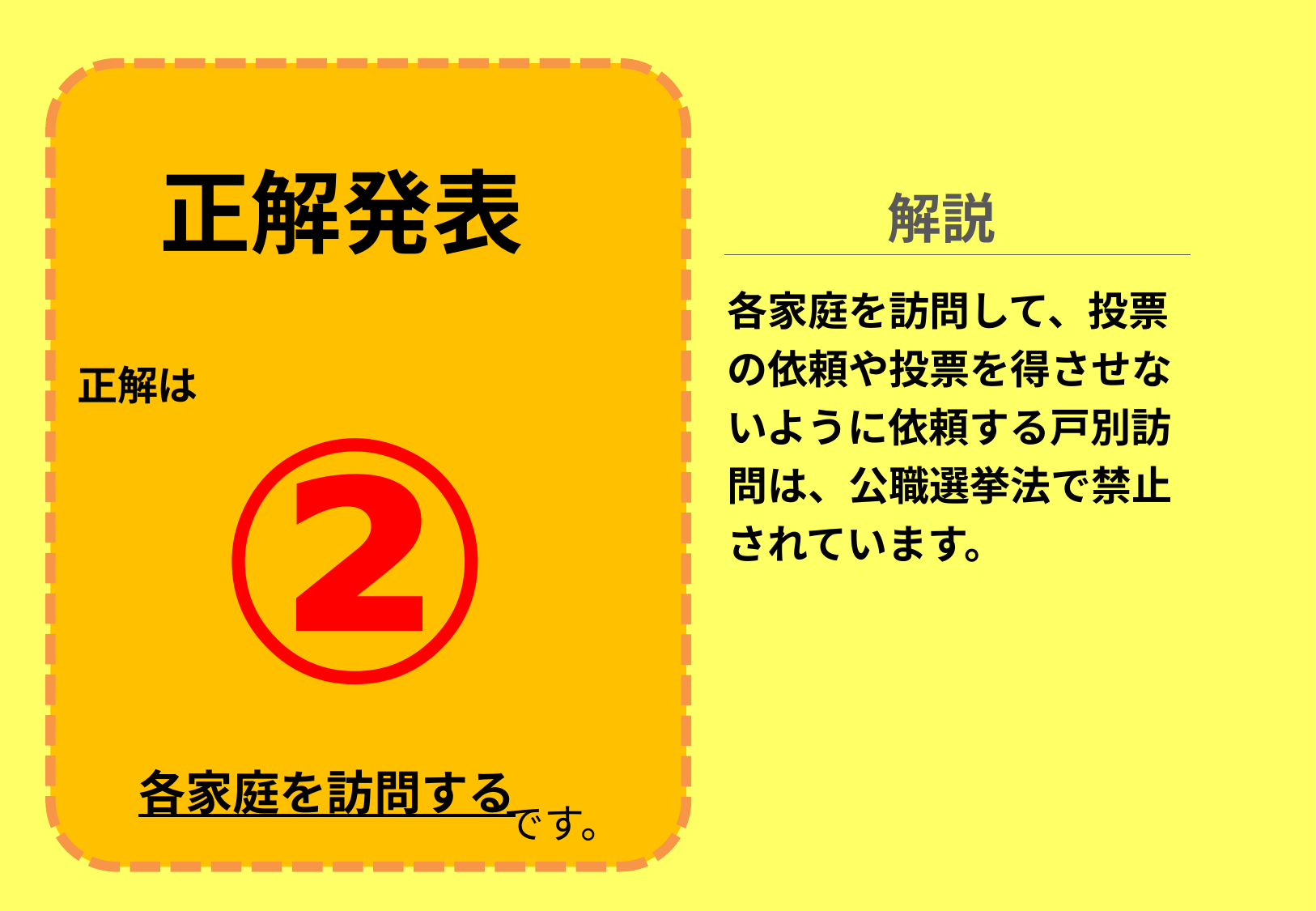

正解発表
解説
各家庭を訪問して、投票の依頼や投票を得させないように依頼する戸別訪問は、公職選挙法で禁止されています。
②
正解は
各家庭を訪問する
です。